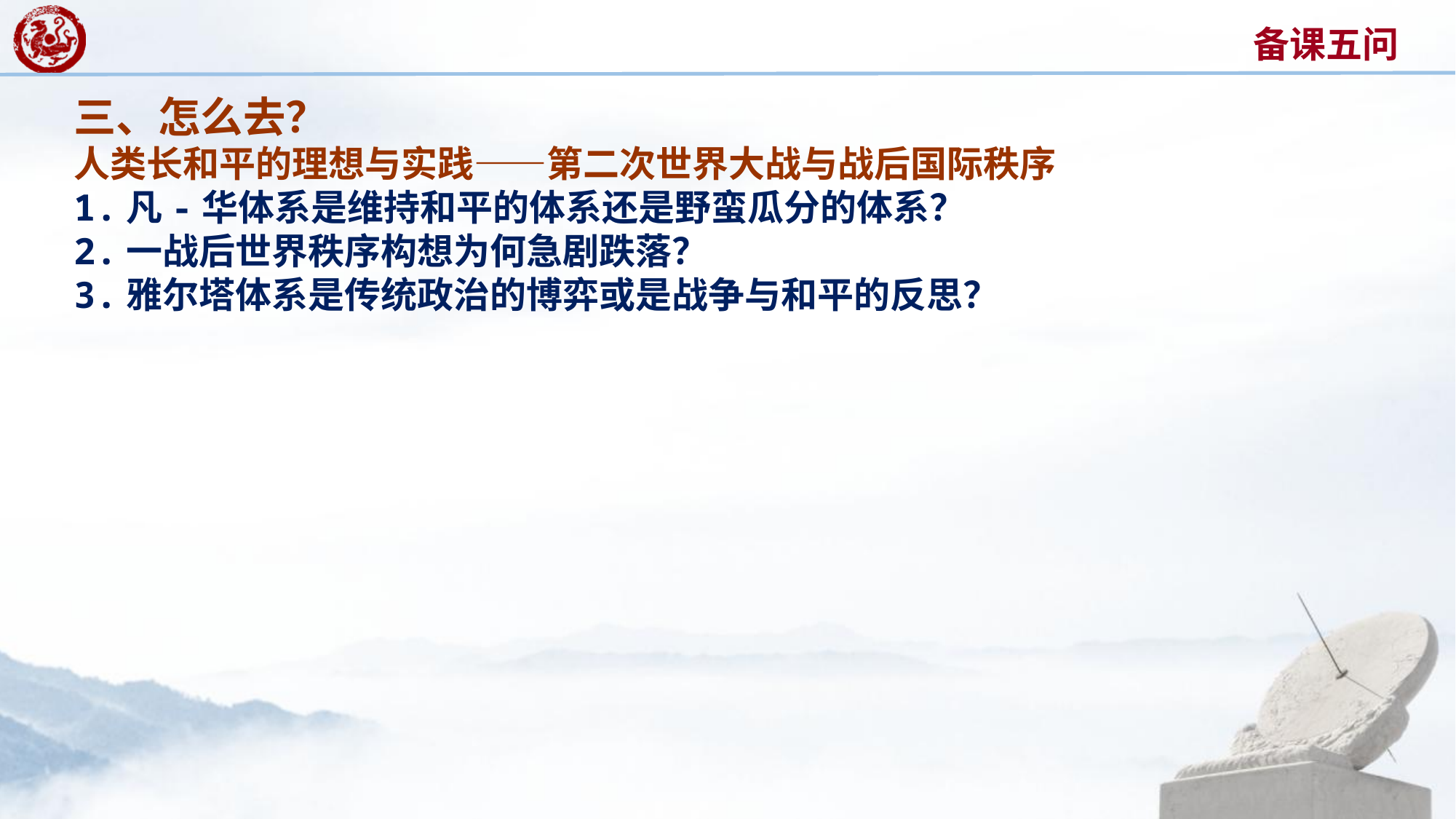

三、怎么去？
人类长和平的理想与实践——第二次世界大战与战后国际秩序
1.凡-华体系是维持和平的体系还是野蛮瓜分的体系？
2.一战后世界秩序构想为何急剧跌落？
3.雅尔塔体系是传统政治的博弈或是战争与和平的反思？